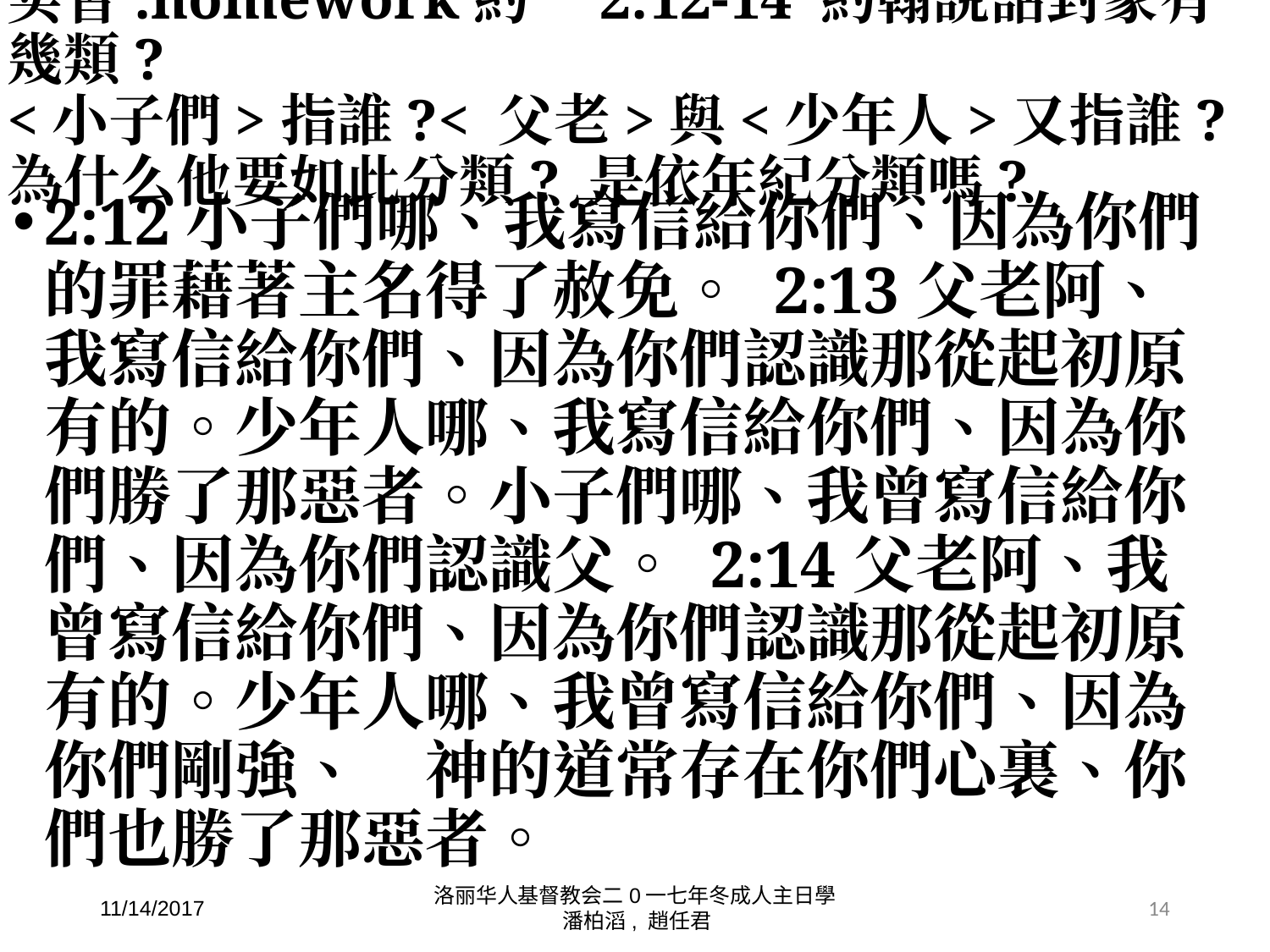

# 实習:homework約一2:12-14 約翰說話對象有幾類? <小子們>指誰?< 父老>與<少年人>又指誰? 為什么他要如此分類? 是依年紀分類嗎?
2:12小子們哪、我寫信給你們、因為你們的罪藉著主名得了赦免。 2:13父老阿、我寫信給你們、因為你們認識那從起初原有的。少年人哪、我寫信給你們、因為你們勝了那惡者。小子們哪、我曾寫信給你們、因為你們認識父。 2:14父老阿、我曾寫信給你們、因為你們認識那從起初原有的。少年人哪、我曾寫信給你們、因為你們剛強、　神的道常存在你們心裏、你們也勝了那惡者。
11/14/2017
洛丽华人基督教会二0一七年冬成人主日學   潘柏滔, 趙任君
14